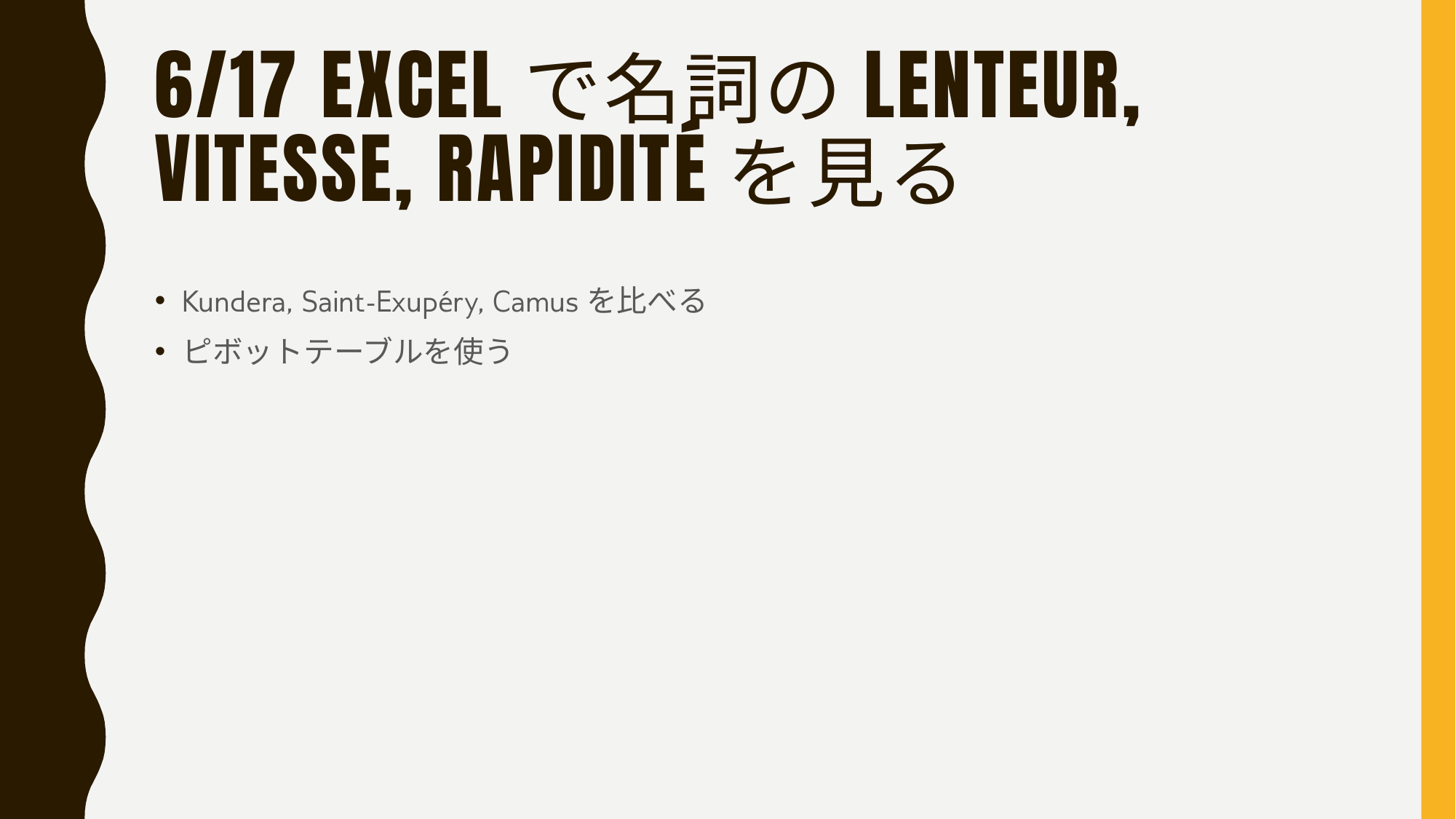

# 6/17 excelで名詞のlenteur, vitesse, rapiditéを見る
Kundera, Saint-Exupéry, Camusを比べる
ピボットテーブルを使う